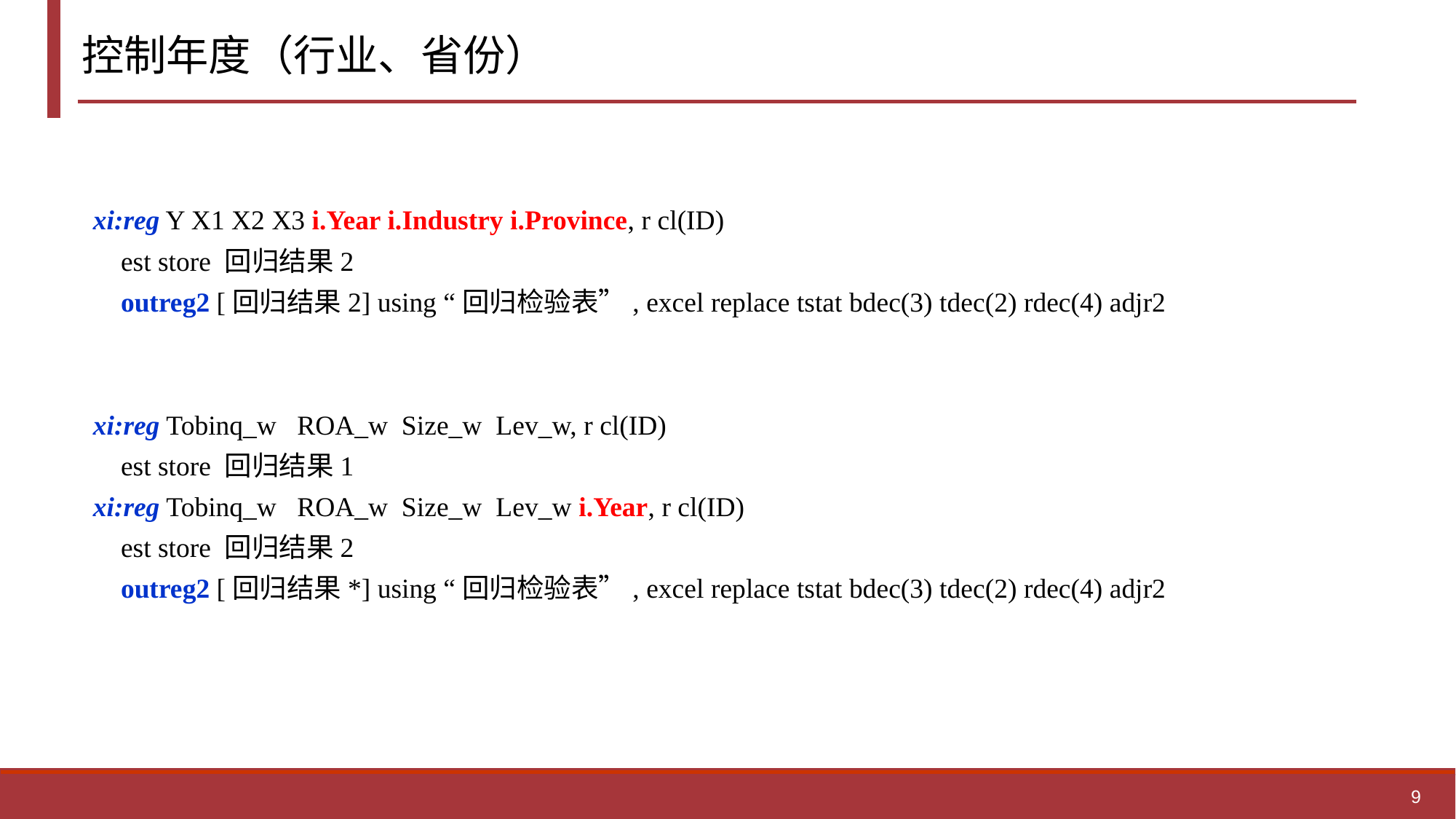

控制年度（行业、省份）
xi:reg Y X1 X2 X3 i.Year i.Industry i.Province, r cl(ID)
    est store 回归结果2
    outreg2 [回归结果2] using “回归检验表”, excel replace tstat bdec(3) tdec(2) rdec(4) adjr2

xi:reg Tobinq_w   ROA_w  Size_w  Lev_w, r cl(ID)
    est store 回归结果1
xi:reg Tobinq_w   ROA_w  Size_w  Lev_w i.Year, r cl(ID)
    est store 回归结果2
    outreg2 [回归结果*] using “回归检验表”, excel replace tstat bdec(3) tdec(2) rdec(4) adjr2

9